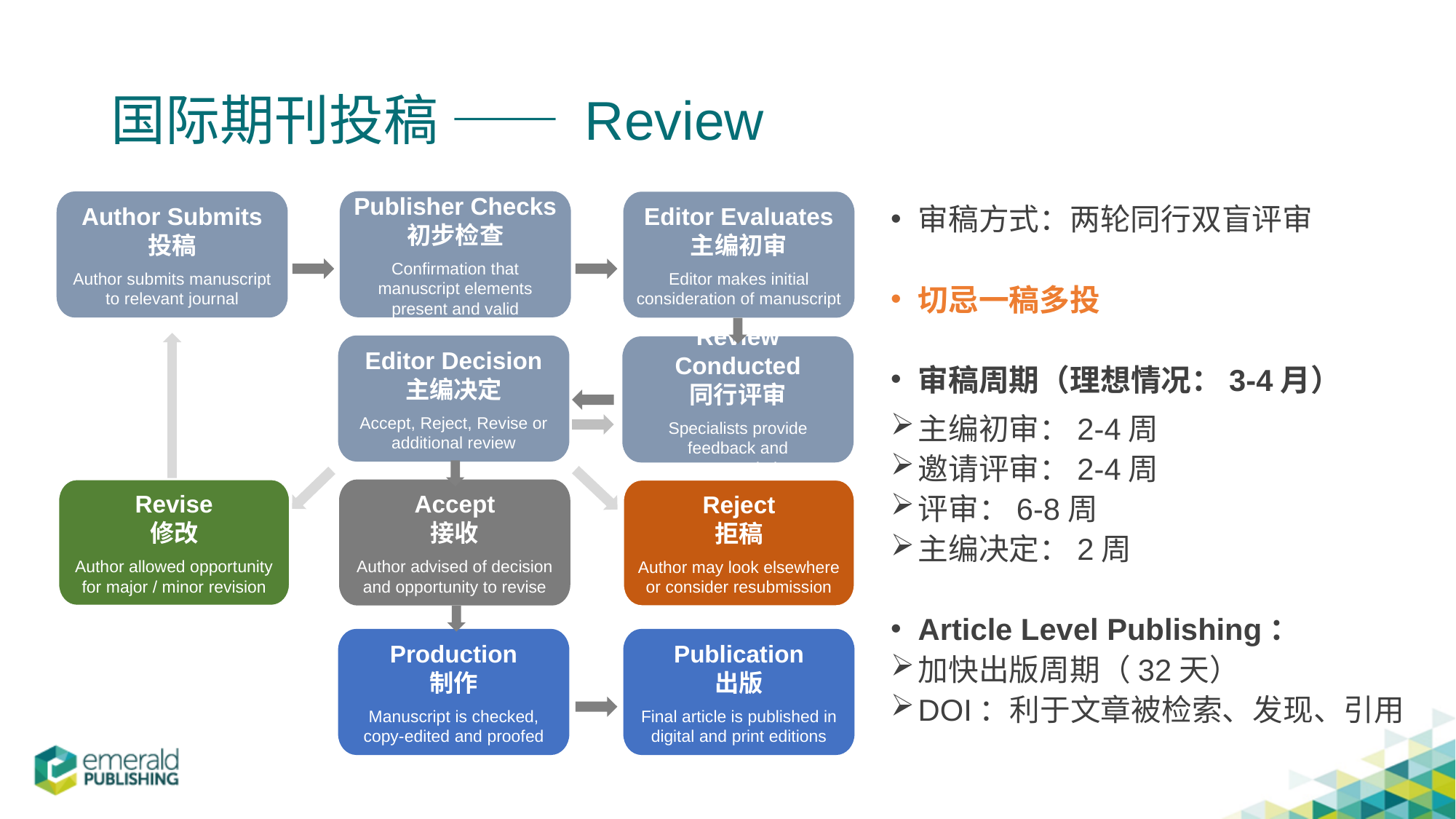

# 国际期刊投稿 —— Review
Publisher Checks
初步检查
Confirmation that manuscript elements present and valid
Author Submits
投稿
Author submits manuscript to relevant journal
Editor Evaluates
主编初审
Editor makes initial consideration of manuscript

Editor Decision
主编决定
Accept, Reject, Revise or additional review
Review Conducted
同行评审
Specialists provide feedback and recommendations

Revise
修改
Author allowed opportunity for major / minor revision
Accept
接收
Author advised of decision and opportunity to revise
Reject
拒稿
Author may look elsewhere or consider resubmission

Production
制作
Manuscript is checked, copy-edited and proofed
Publication
出版
Final article is published in digital and print editions

审稿方式：两轮同行双盲评审

切忌一稿多投

审稿周期（理想情况：3-4月）
主编初审：2-4周
邀请评审：2-4周
评审：6-8周
主编决定：2周

Article Level Publishing：
加快出版周期（32天）
DOI：利于文章被检索、发现、引用